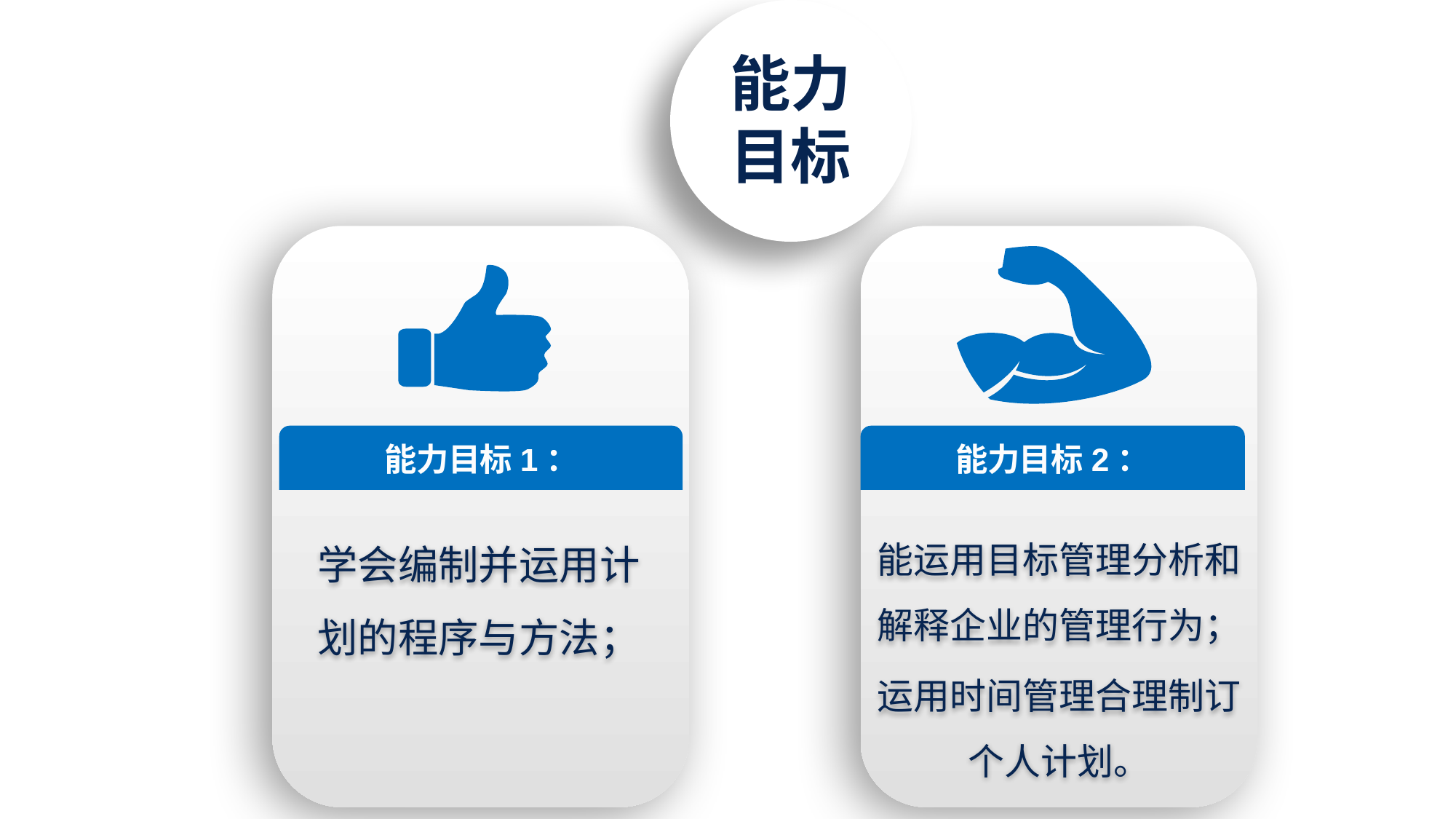

能力
目标

能力目标1：
学会编制并运用计划的程序与方法；

能力目标2：
能运用目标管理分析和解释企业的管理行为；
运用时间管理合理制订个人计划。